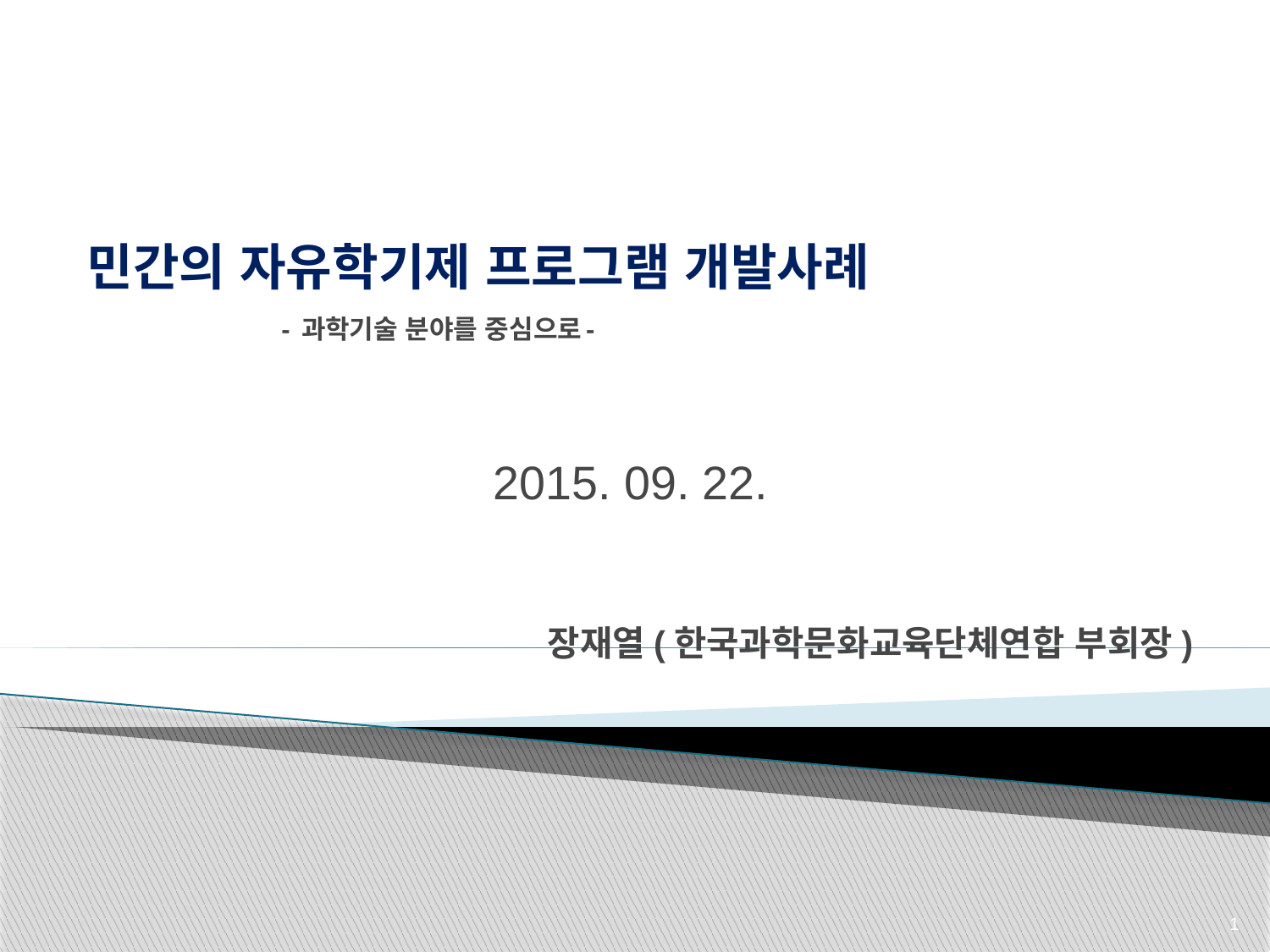

#
 민간의 자유학기제 프로그램 개발사례
                  - 과학기술 분야를 중심으로-
2015. 09. 22.

장재열(한국과학문화교육단체연합 부회장)

1